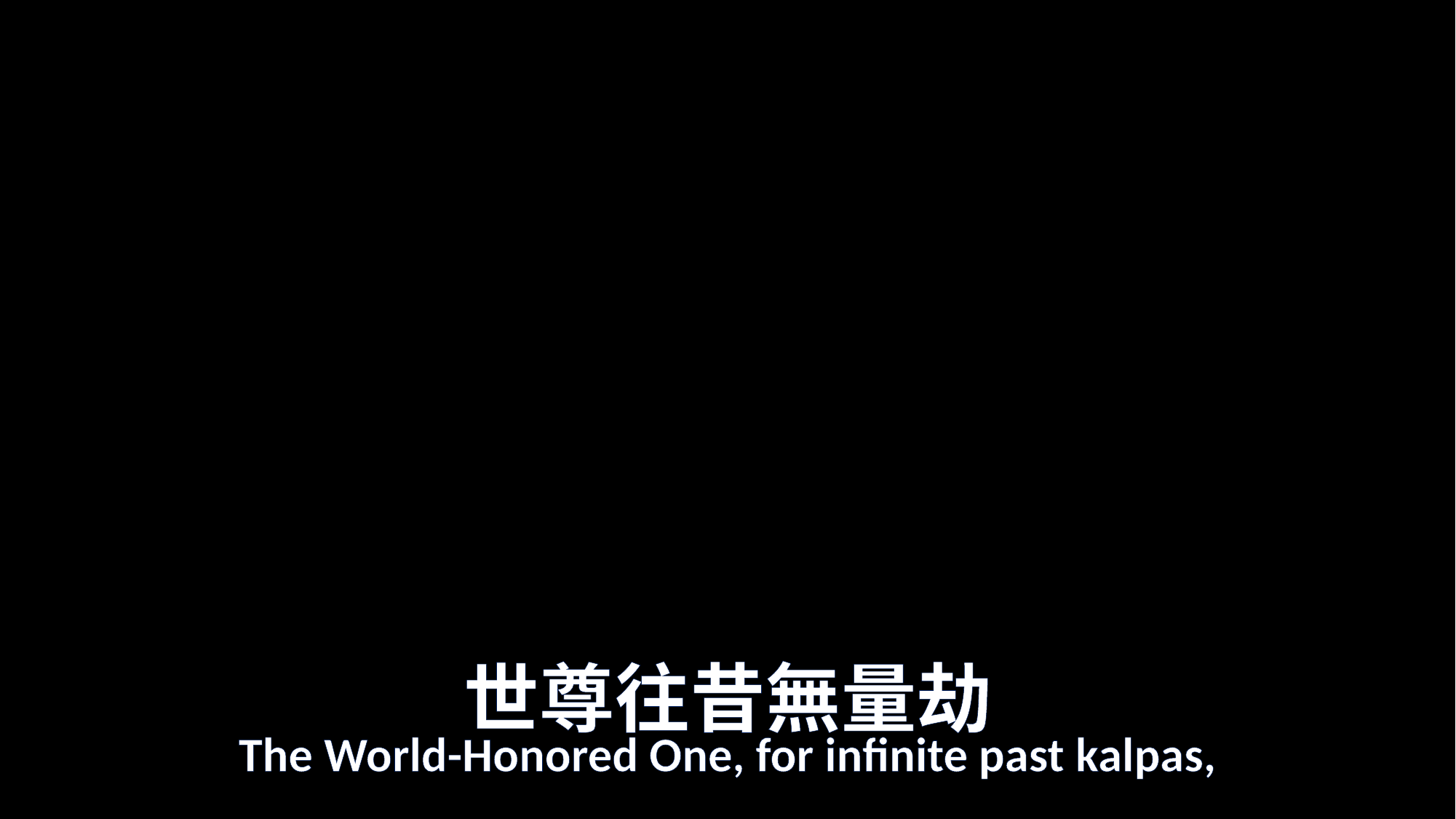

# 世尊往昔無量劫
The World-Honored One, for infinite past kalpas,